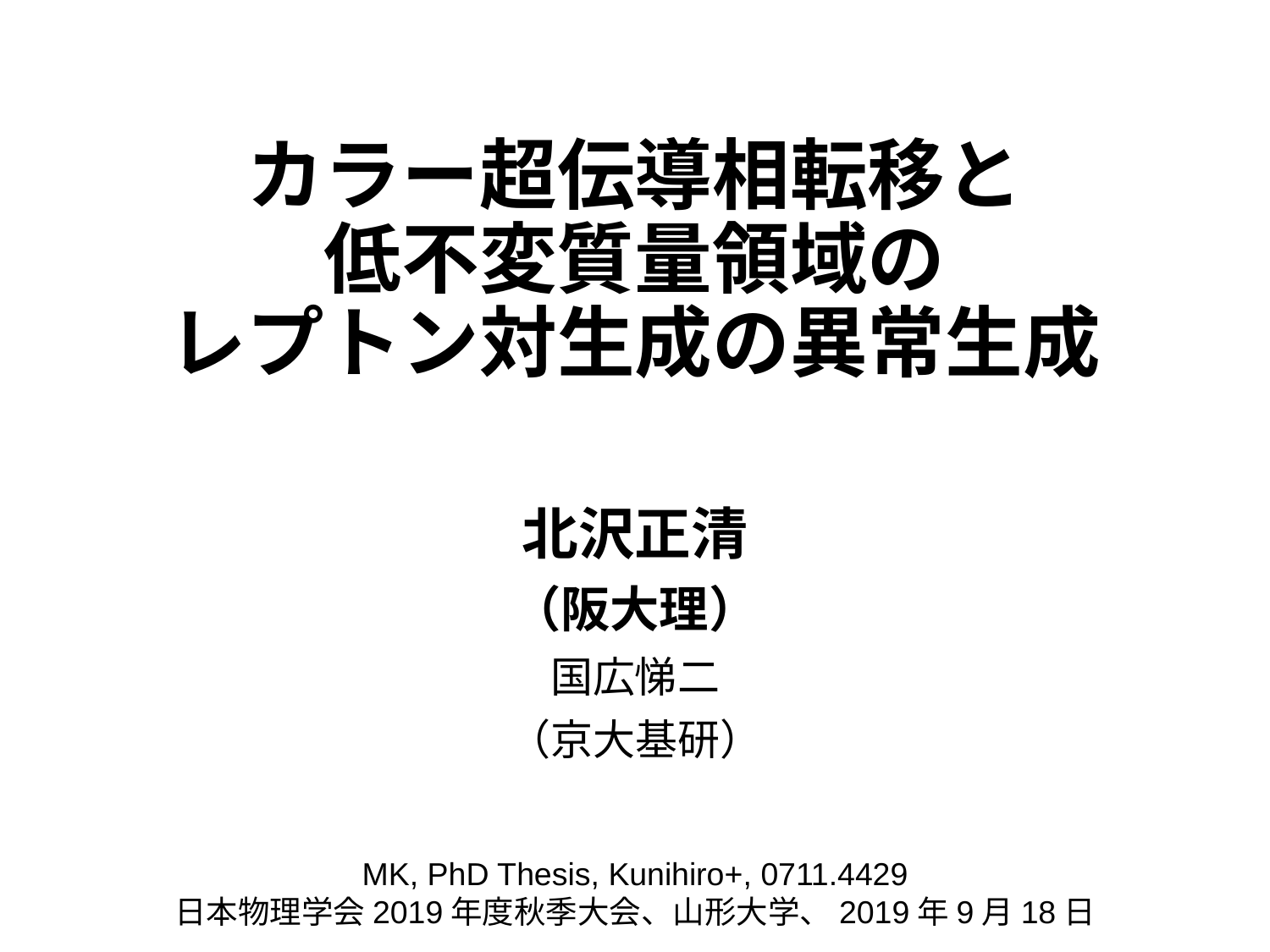

# カラー超伝導相転移と 低不変質量領域の レプトン対生成の異常生成
北沢正清
（阪大理）
国広悌二
（京大基研）
MK, PhD Thesis, Kunihiro+, 0711.4429
日本物理学会2019年度秋季大会、山形大学、2019年9月18日